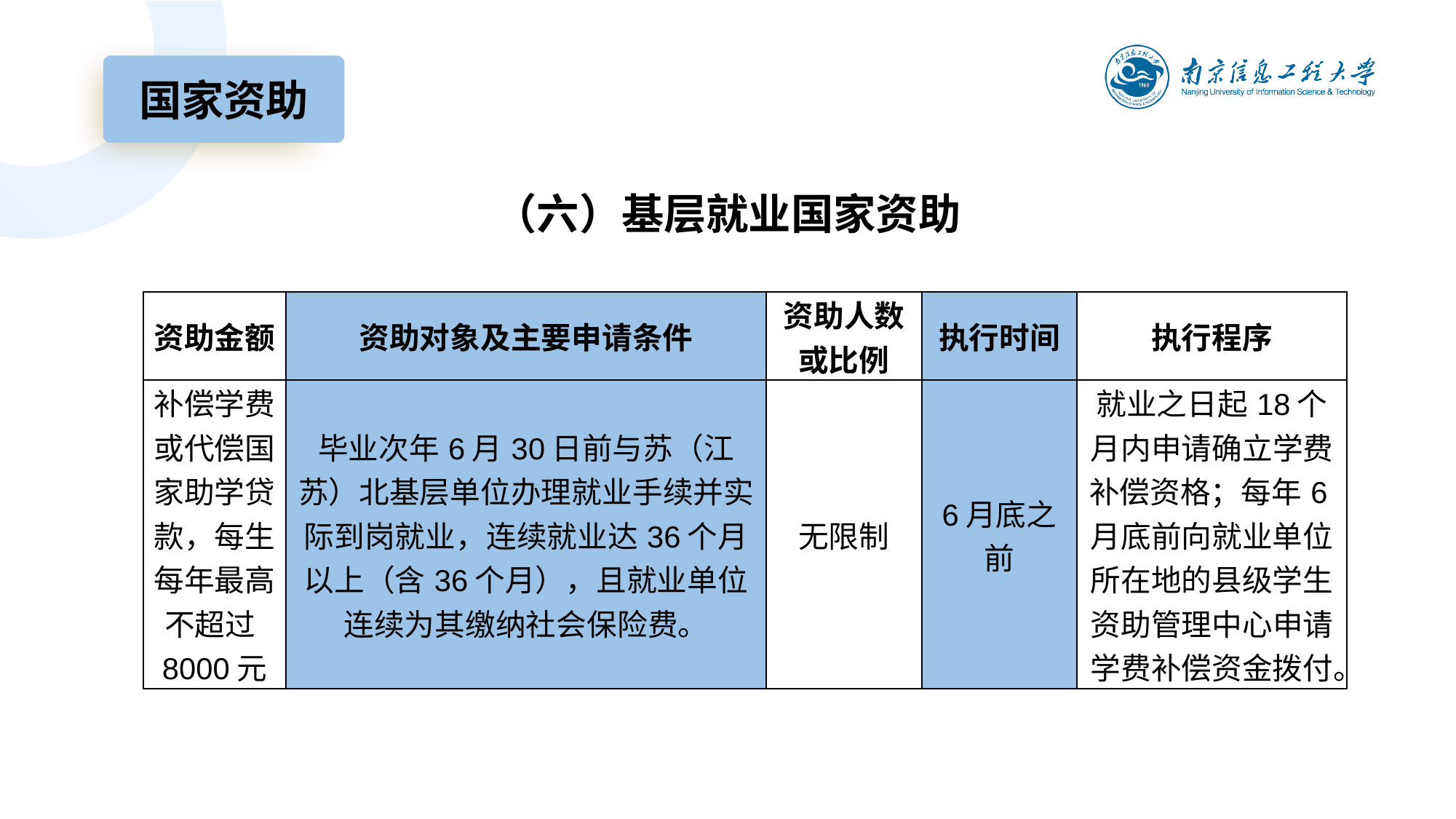

国家资助
# （六）基层就业国家资助
| 资助金额 | 资助对象及主要申请条件 | 资助人数或比例 | 执行时间 | 执行程序 |
| --- | --- | --- | --- | --- |
| 补偿学费或代偿国家助学贷款，每生每年最高不超过8000元 | 毕业次年6月30日前与苏（江苏）北基层单位办理就业手续并实际到岗就业，连续就业达36个月以上（含36个月），且就业单位连续为其缴纳社会保险费。 | 无限制 | 6月底之前 | 就业之日起18个月内申请确立学费补偿资格；每年6月底前向就业单位所在地的县级学生资助管理中心申请学费补偿资金拨付。 |